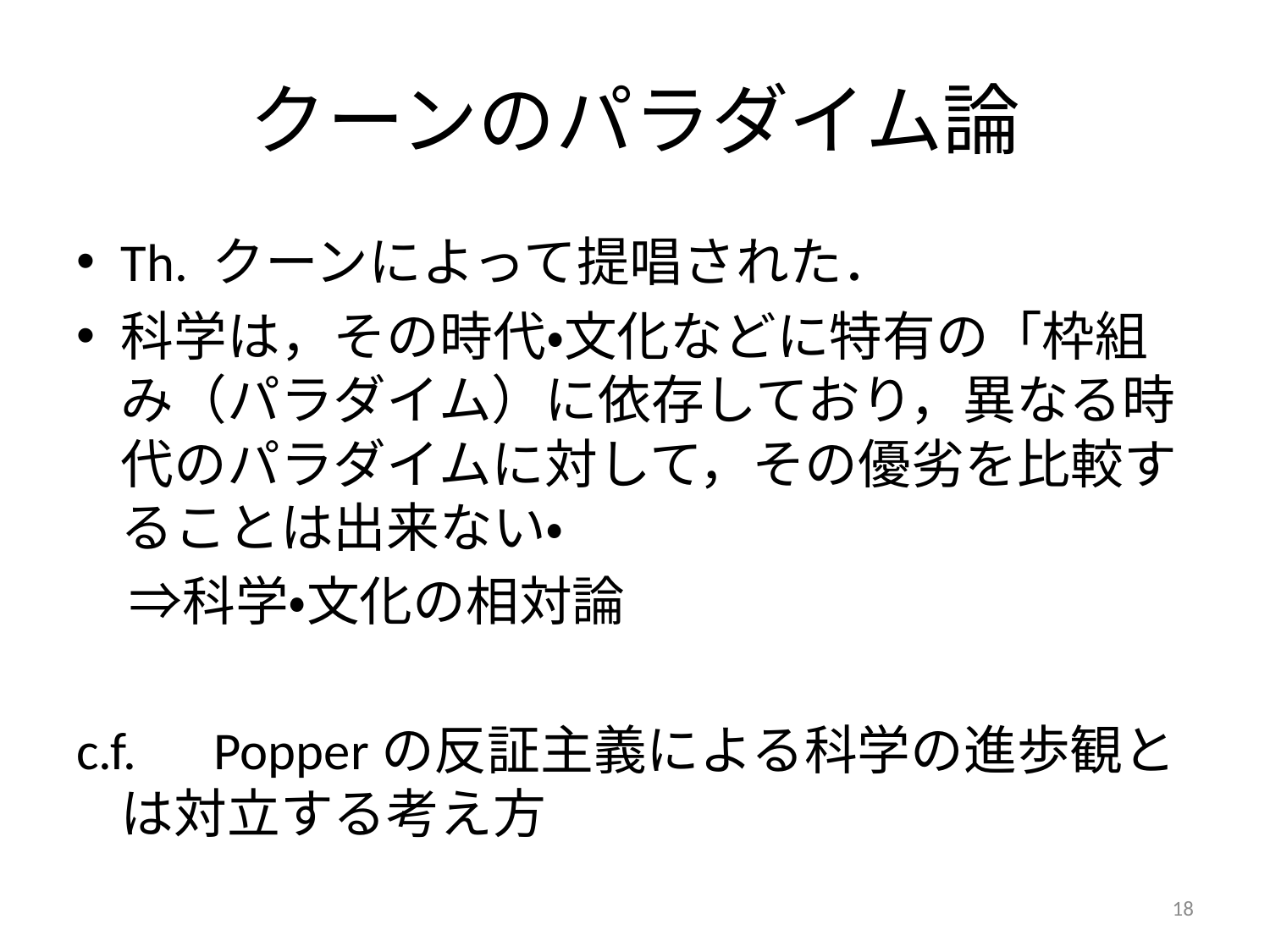

# クーンのパラダイム論
Th. クーンによって提唱された．
科学は，その時代・文化などに特有の「枠組み（パラダイム）に依存しており，異なる時代のパラダイムに対して，その優劣を比較することは出来ない・
　⇒科学・文化の相対論

c.f.　Popperの反証主義による科学の進歩観とは対立する考え方
18